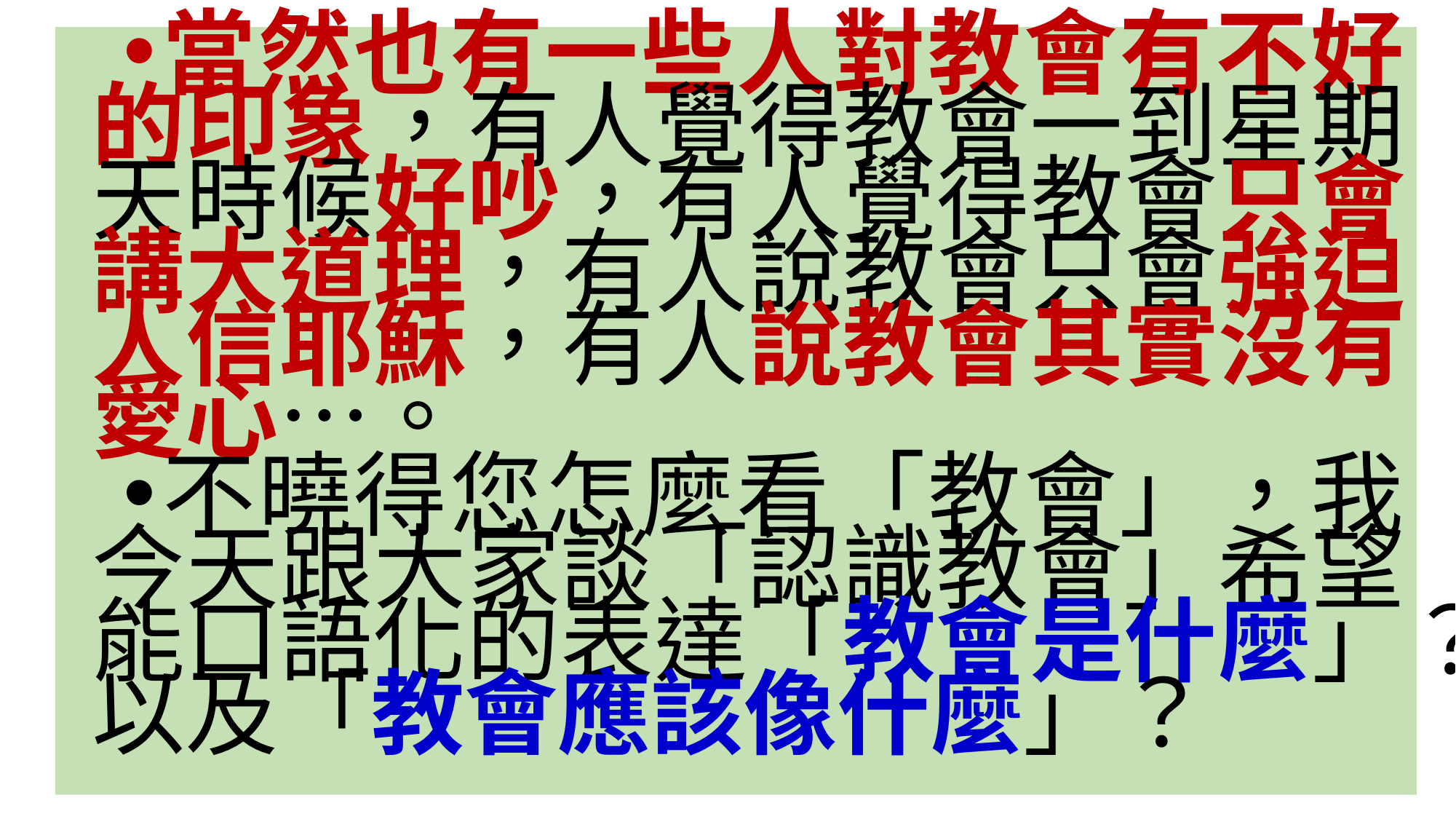

當然也有一些人對教會有不好的印象，有人覺得教會一到星期天時候好吵，有人覺得教會只會講大道理，有人說教會只會強迫人信耶穌，有人說教會其實沒有愛心…。
不曉得您怎麼看「教會」，我今天跟大家談「認識教會」希望能口語化的表達「教會是什麼」？以及「教會應該像什麼」？